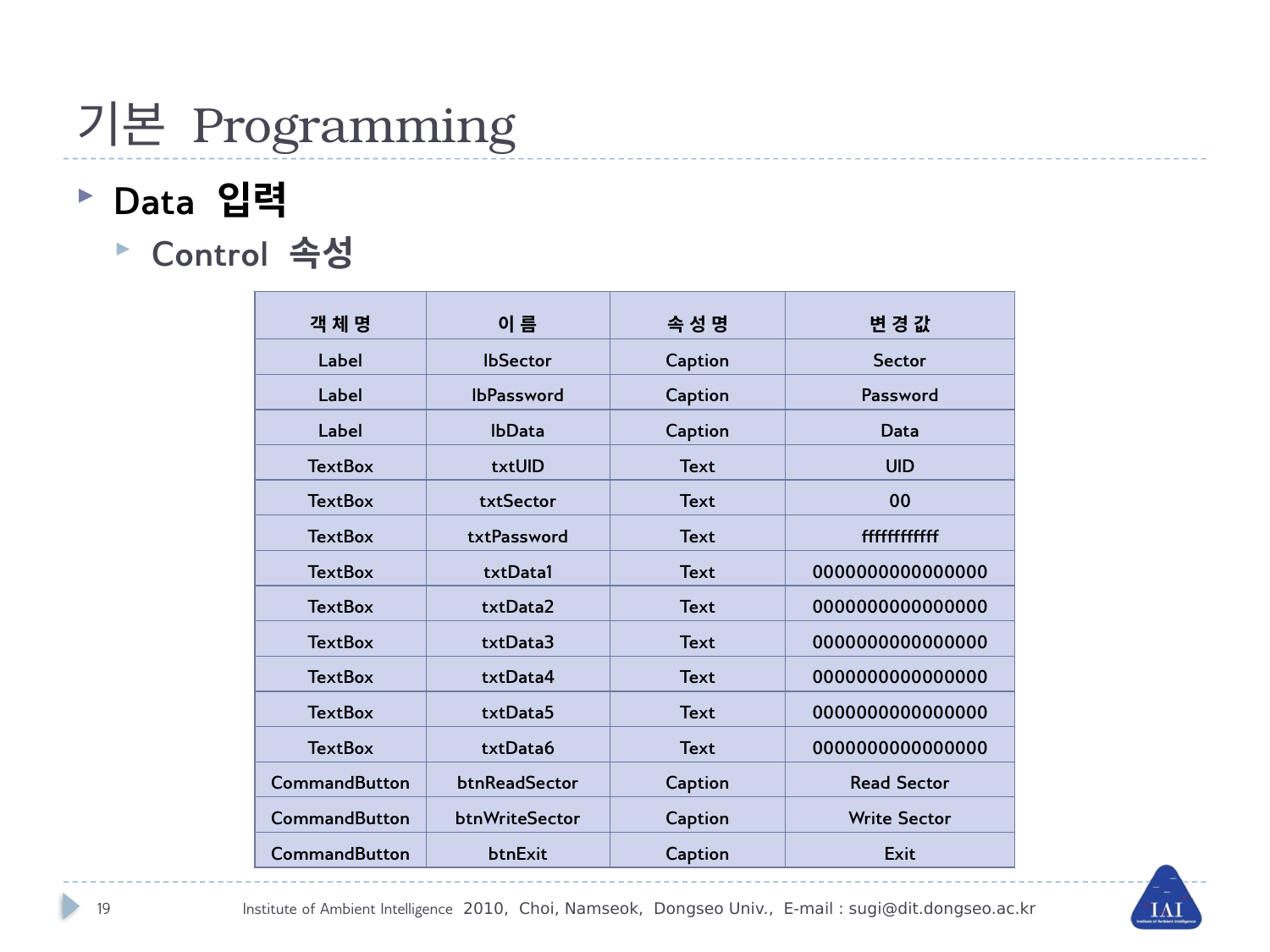

# 기본 Programming
Data 입력
Control 속성

| 객 체 명 | 이 름 | 속 성 명 | 변 경 값 |
| --- | --- | --- | --- |
| Label | lbSector | Caption | Sector |
| Label | lbPassword | Caption | Password |
| Label | lbData | Caption | Data |
| TextBox | txtUID | Text | UID |
| TextBox | txtSector | Text | 00 |
| TextBox | txtPassword | Text | ffffffffffff |
| TextBox | txtData1 | Text | 0000000000000000 |
| TextBox | txtData2 | Text | 0000000000000000 |
| TextBox | txtData3 | Text | 0000000000000000 |
| TextBox | txtData4 | Text | 0000000000000000 |
| TextBox | txtData5 | Text | 0000000000000000 |
| TextBox | txtData6 | Text | 0000000000000000 |
| CommandButton | btnReadSector | Caption | Read Sector |
| CommandButton | btnWriteSector | Caption | Write Sector |
| CommandButton | btnExit | Caption | Exit |